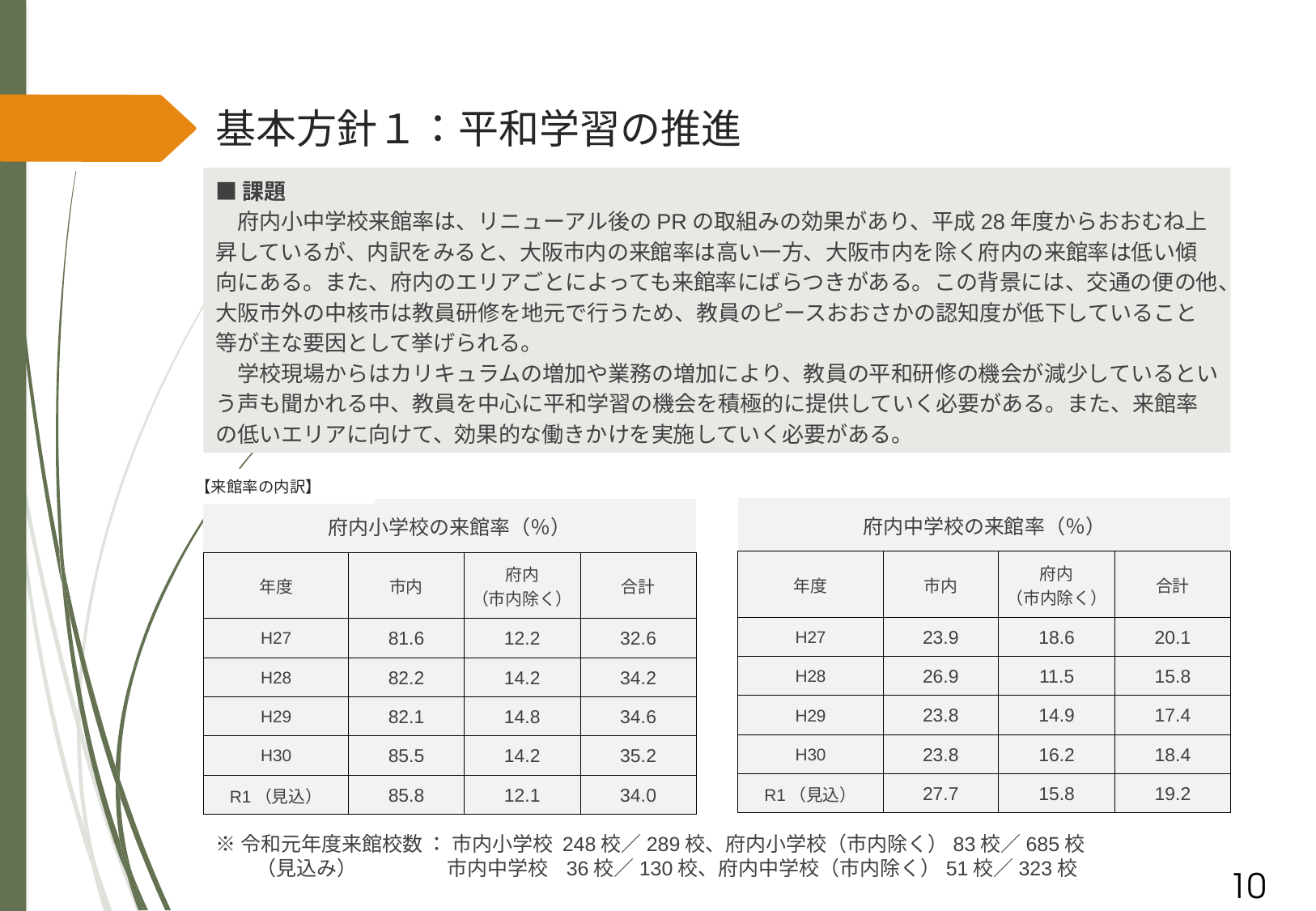

# 基本方針１：平和学習の推進
■課題
　府内小中学校来館率は、リニューアル後のPRの取組みの効果があり、平成28年度からおおむね上昇しているが、内訳をみると、大阪市内の来館率は高い一方、大阪市内を除く府内の来館率は低い傾向にある。また、府内のエリアごとによっても来館率にばらつきがある。この背景には、交通の便の他、大阪市外の中核市は教員研修を地元で行うため、教員のピースおおさかの認知度が低下していること等が主な要因として挙げられる。
　学校現場からはカリキュラムの増加や業務の増加により、教員の平和研修の機会が減少しているという声も聞かれる中、教員を中心に平和学習の機会を積極的に提供していく必要がある。また、来館率の低いエリアに向けて、効果的な働きかけを実施していく必要がある。
【来館率の内訳】
| 府内中学校の来館率（％） |  |  |  |
| --- | --- | --- | --- |
| 年度 | 市内 | 府内 （市内除く） | 合計 |
| H27 | 23.9 | 18.6 | 20.1 |
| H28 | 26.9 | 11.5 | 15.8 |
| H29 | 23.8 | 14.9 | 17.4 |
| H30 | 23.8 | 16.2 | 18.4 |
| R1（見込） | 27.7 | 15.8 | 19.2 |
| 府内小学校の来館率（％） |  |  |  |
| --- | --- | --- | --- |
| 年度 | 市内 | 府内 （市内除く） | 合計 |
| H27 | 81.6 | 12.2 | 32.6 |
| H28 | 82.2 | 14.2 | 34.2 |
| H29 | 82.1 | 14.8 | 34.6 |
| H30 | 85.5 | 14.2 | 35.2 |
| R1（見込） | 85.8 | 12.1 | 34.0 |
※令和元年度来館校数 ： 市内小学校 248校／289校、府内小学校（市内除く）83校／685校
　　（見込み）　　　　  市内中学校   36校／130校、府内中学校（市内除く）51校／323校
10